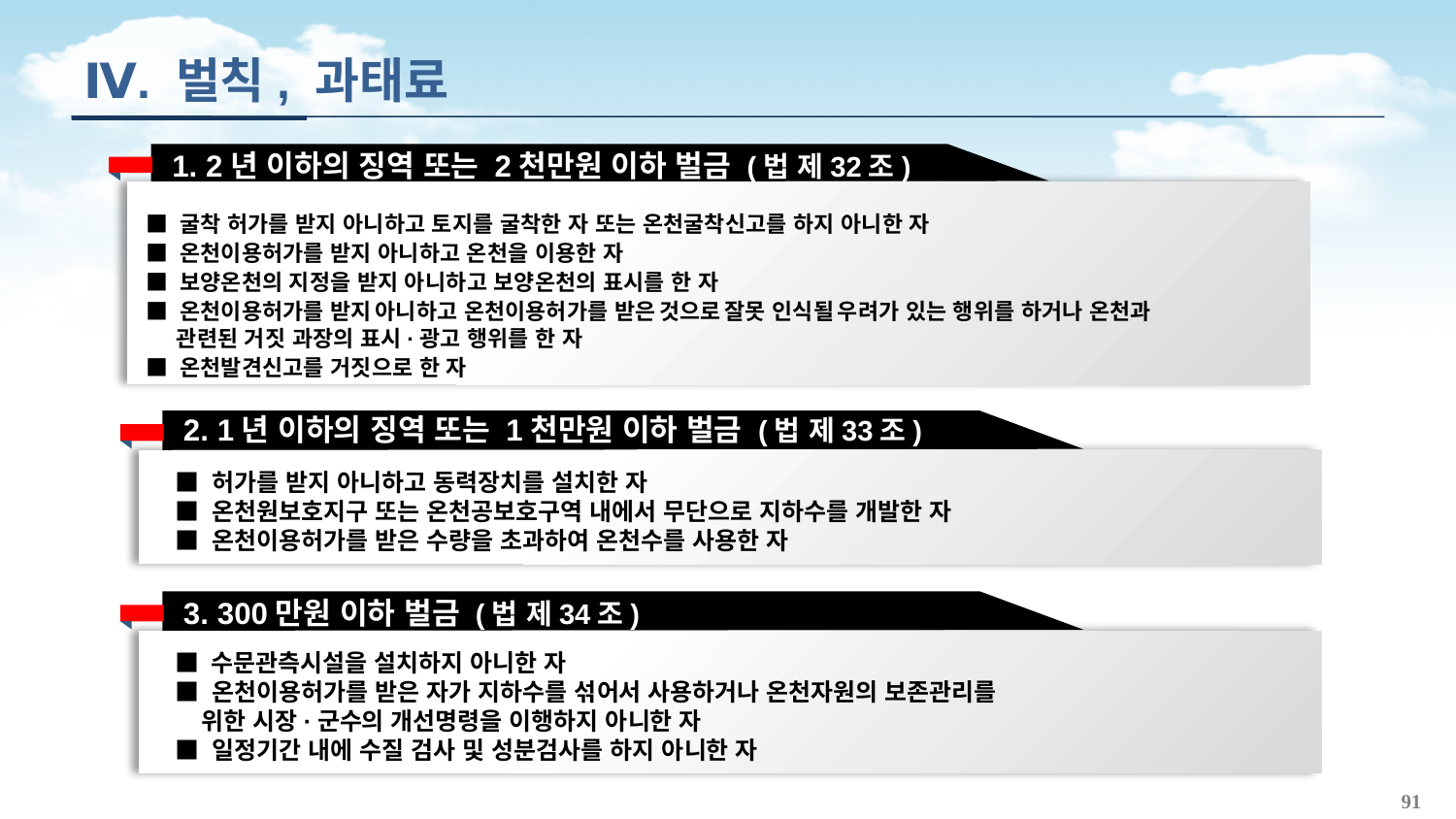

Ⅳ. 벌칙, 과태료
1. 2년 이하의 징역 또는 2천만원 이하 벌금 (법 제32조)

■ 굴착 허가를 받지 아니하고 토지를 굴착한 자 또는 온천굴착신고를 하지 아니한 자

■ 온천이용허가를 받지 아니하고 온천을 이용한 자

■ 보양온천의 지정을 받지 아니하고 보양온천의 표시를 한 자

■ 온천이용허가를 받지 아니하고 온천이용허가를 받은 것으로 잘못 인식될 우려가 있는 행위를 하거나 온천과
    관련된 거짓 과장의 표시·광고 행위를 한 자

■ 온천발견신고를 거짓으로 한 자

2. 1년 이하의 징역 또는 1천만원 이하 벌금 (법 제33조)

■ 허가를 받지 아니하고 동력장치를 설치한 자
■ 온천원보호지구 또는 온천공보호구역 내에서 무단으로 지하수를 개발한 자
■ 온천이용허가를 받은 수량을 초과하여 온천수를 사용한 자
3. 300만원 이하 벌금 (법 제34조)

■ 수문관측시설을 설치하지 아니한 자
■ 온천이용허가를 받은 자가 지하수를 섞어서 사용하거나 온천자원의 보존관리를
   위한 시장·군수의 개선명령을 이행하지 아니한 자
■ 일정기간 내에 수질 검사 및 성분검사를 하지 아니한 자
91